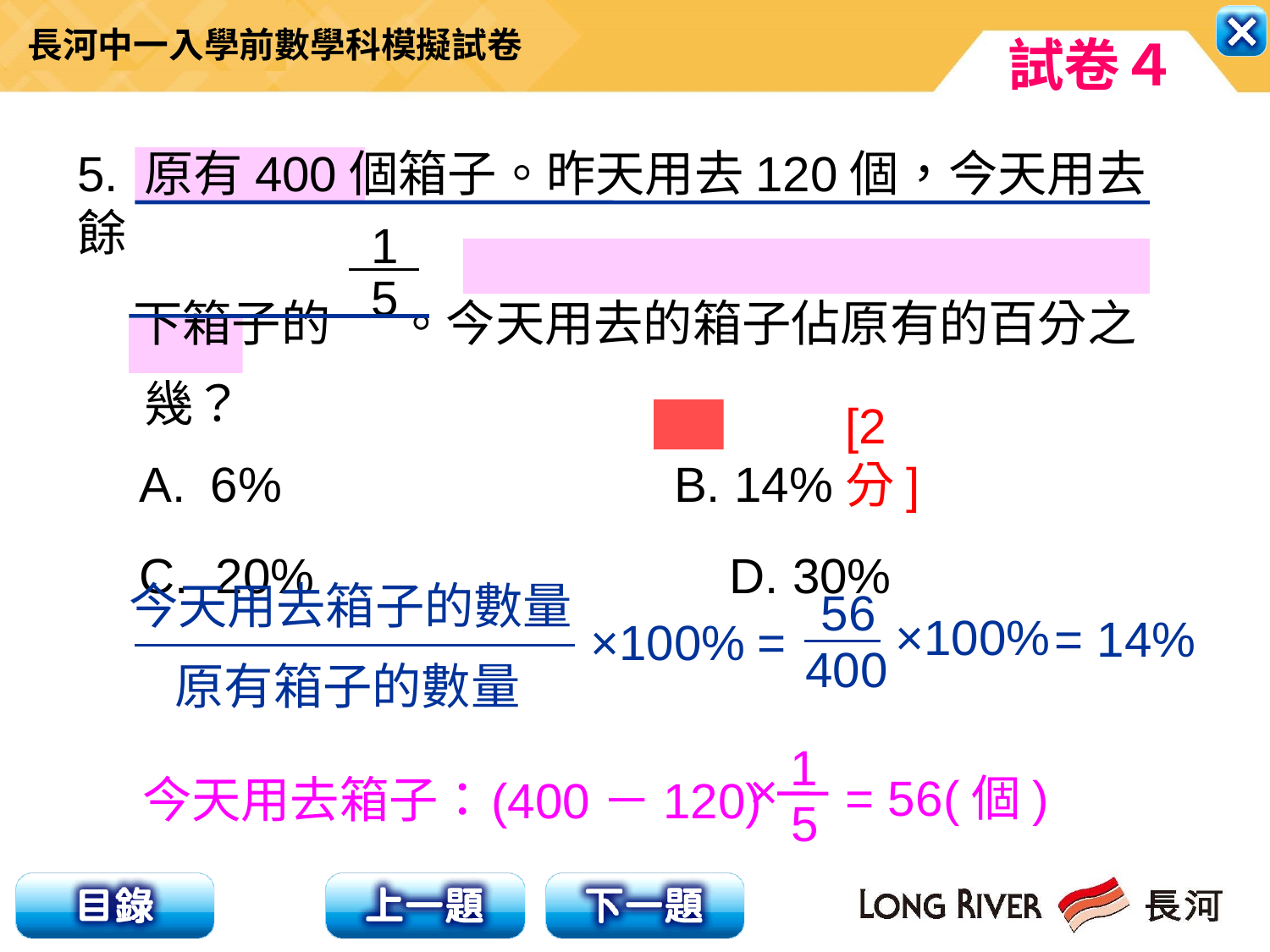

5. 原有400個箱子。昨天用去120個，今天用去餘
    下箱子的      。今天用去的箱子佔原有的百分之
     幾？
6%			      B. 14%
C.  20%			      D. 30%

1
5

[2分]

今天用去箱子的數量
×100%

原有箱子的數量
 56
×100%
= 14%
=
 400

1
5

×
= 56(個)
今天用去箱子：
(400－120)